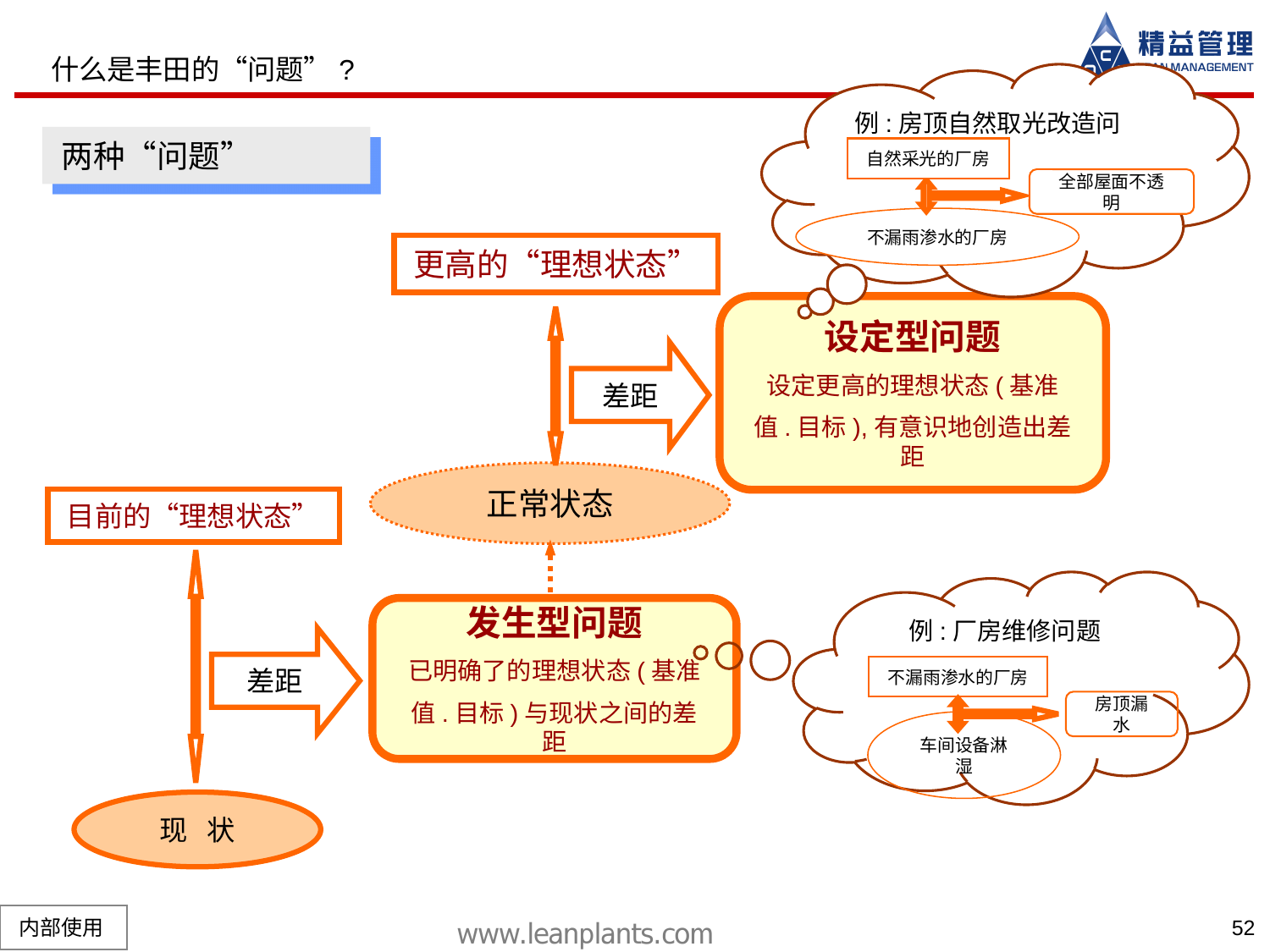

什么是丰田的“问题”?
例:房顶自然取光改造问题
自然采光的厂房
全部屋面不透明

不漏雨渗水的厂房
两种“问题”
更高的“理想状态”

设定型问题
设定更高的理想状态(基准
值.目标),有意识地创造出差距
差距
正常状态
目前的“理想状态”

例:厂房维修问题
不漏雨渗水的厂房
房顶漏水

车间设备淋湿
发生型问题
已明确了的理想状态(基准
值.目标)与现状之间的差距
差距
现   状
内部使用